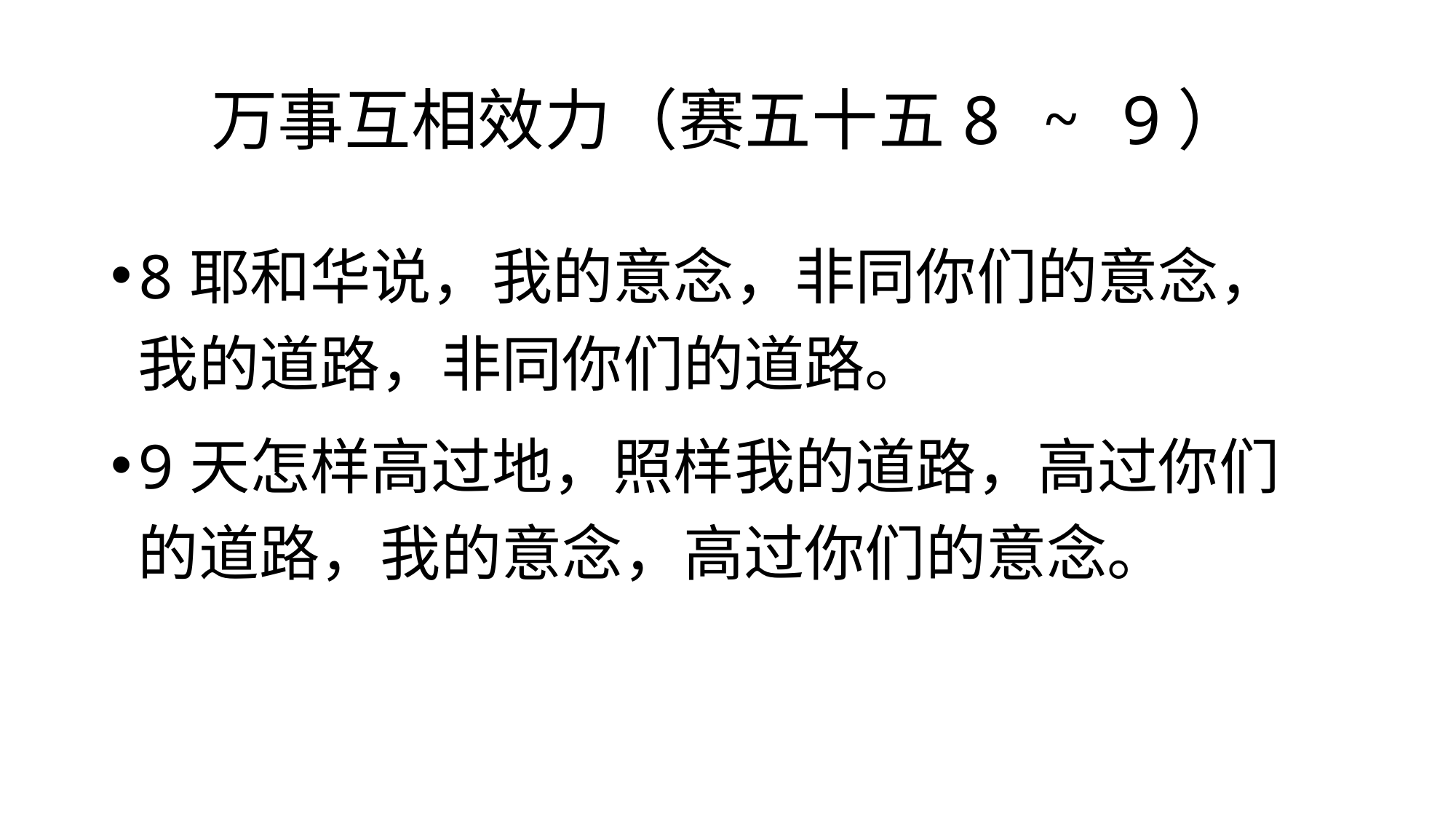

# 万事互相效力（赛五十五8 ~ 9）
8耶和华说，我的意念，非同你们的意念，我的道路，非同你们的道路。
9天怎样高过地，照样我的道路，高过你们的道路，我的意念，高过你们的意念。